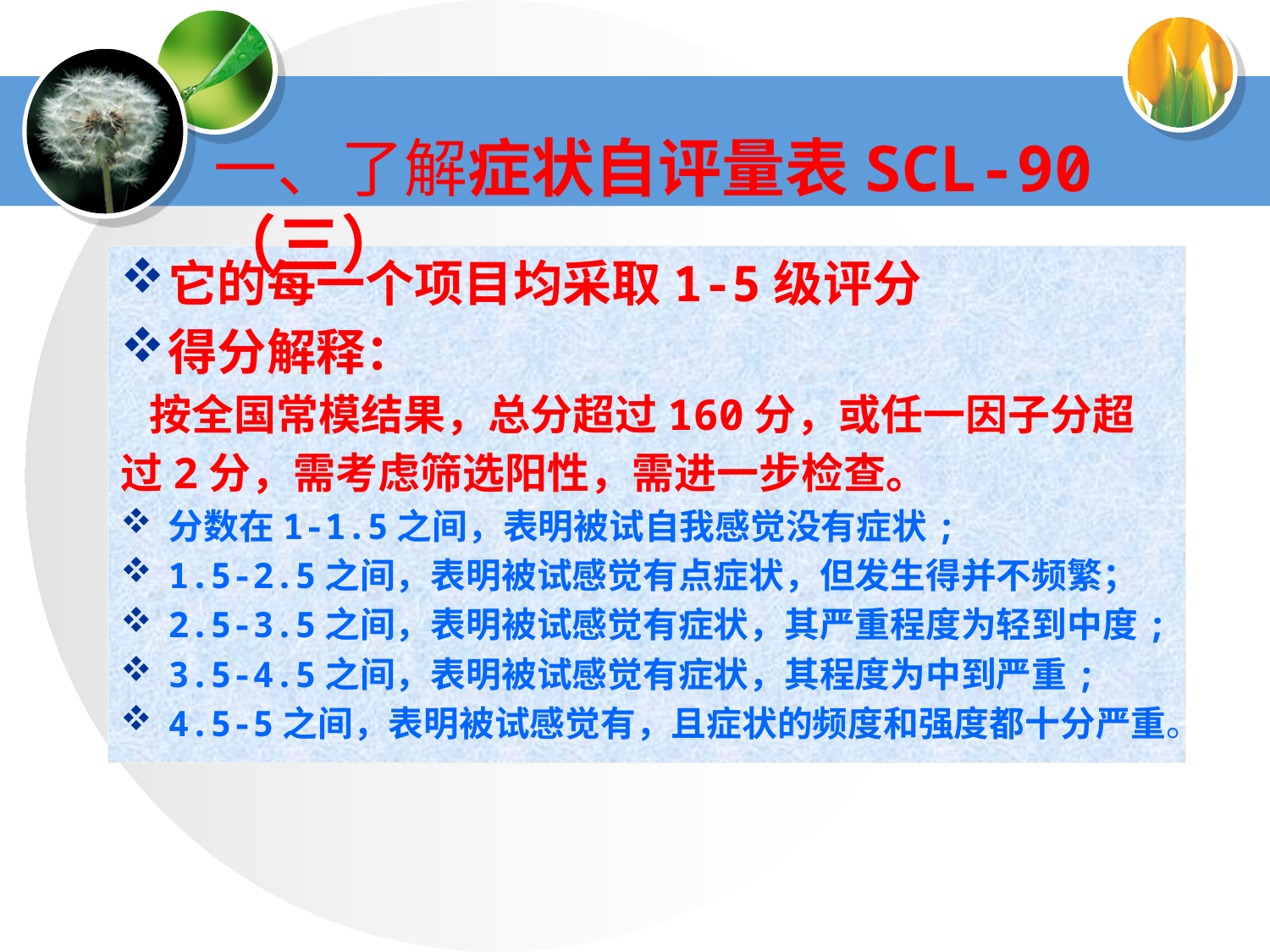

一、了解症状自评量表SCL-90（三）

它的每一个项目均采取1-5级评分
得分解释：
  按全国常模结果，总分超过160分，或任一因子分超过2分，需考虑筛选阳性，需进一步检查。
分数在1-1.5之间，表明被试自我感觉没有症状;
1.5-2.5之间，表明被试感觉有点症状，但发生得并不频繁；
2.5-3.5之间，表明被试感觉有症状，其严重程度为轻到中度;
3.5-4.5之间，表明被试感觉有症状，其程度为中到严重;
4.5-5之间，表明被试感觉有，且症状的频度和强度都十分严重。